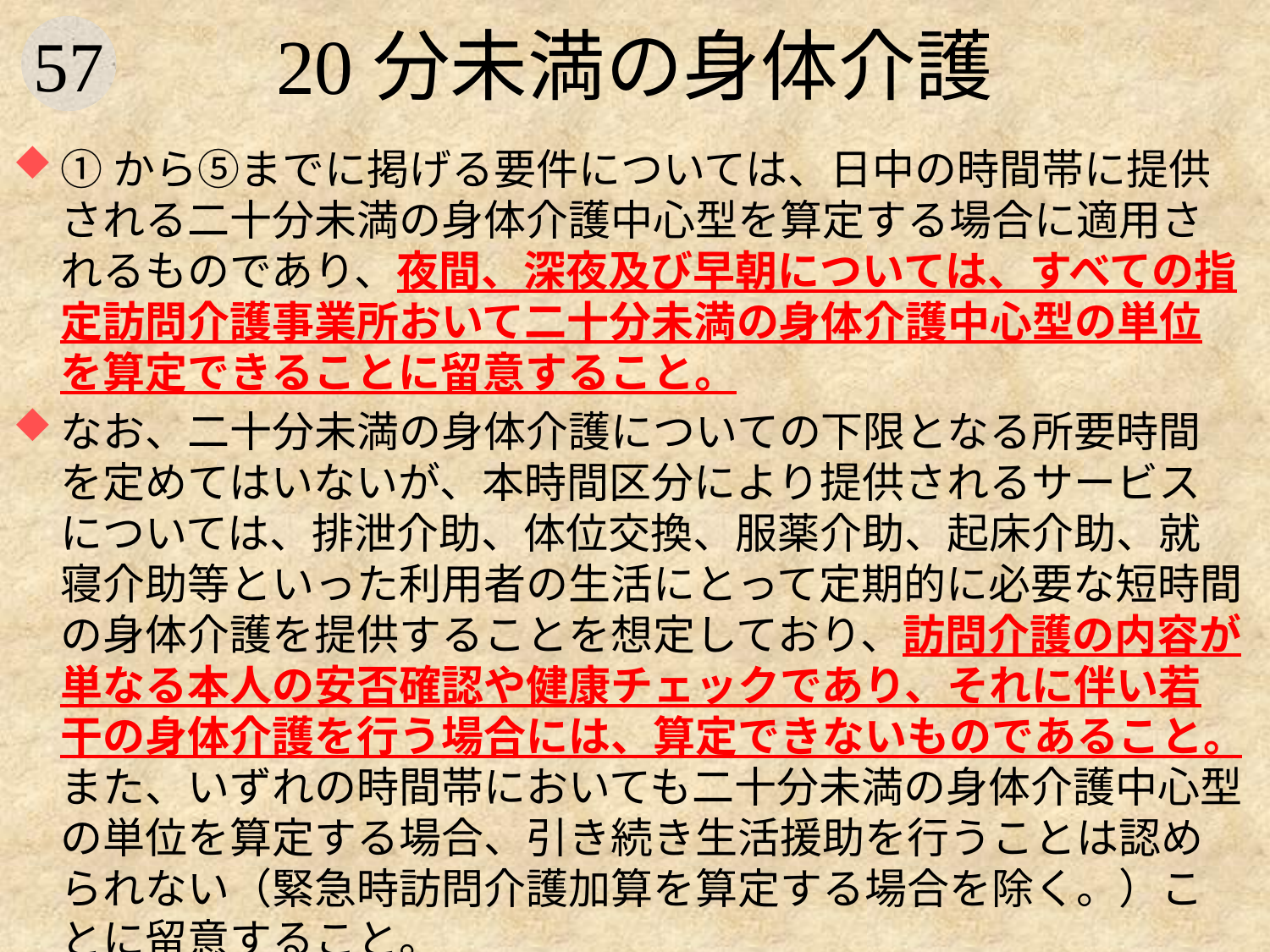

# 20分未満の身体介護
①から⑤までに掲げる要件については、日中の時間帯に提供される二十分未満の身体介護中心型を算定する場合に適用されるものであり、夜間、深夜及び早朝については、すべての指定訪問介護事業所おいて二十分未満の身体介護中心型の単位を算定できることに留意すること。
なお、二十分未満の身体介護についての下限となる所要時間を定めてはいないが、本時間区分により提供されるサービスについては、排泄介助、体位交換、服薬介助、起床介助、就寝介助等といった利用者の生活にとって定期的に必要な短時間の身体介護を提供することを想定しており、訪問介護の内容が単なる本人の安否確認や健康チェックであり、それに伴い若干の身体介護を行う場合には、算定できないものであること。また、いずれの時間帯においても二十分未満の身体介護中心型の単位を算定する場合、引き続き生活援助を行うことは認められない（緊急時訪問介護加算を算定する場合を除く。）ことに留意すること。